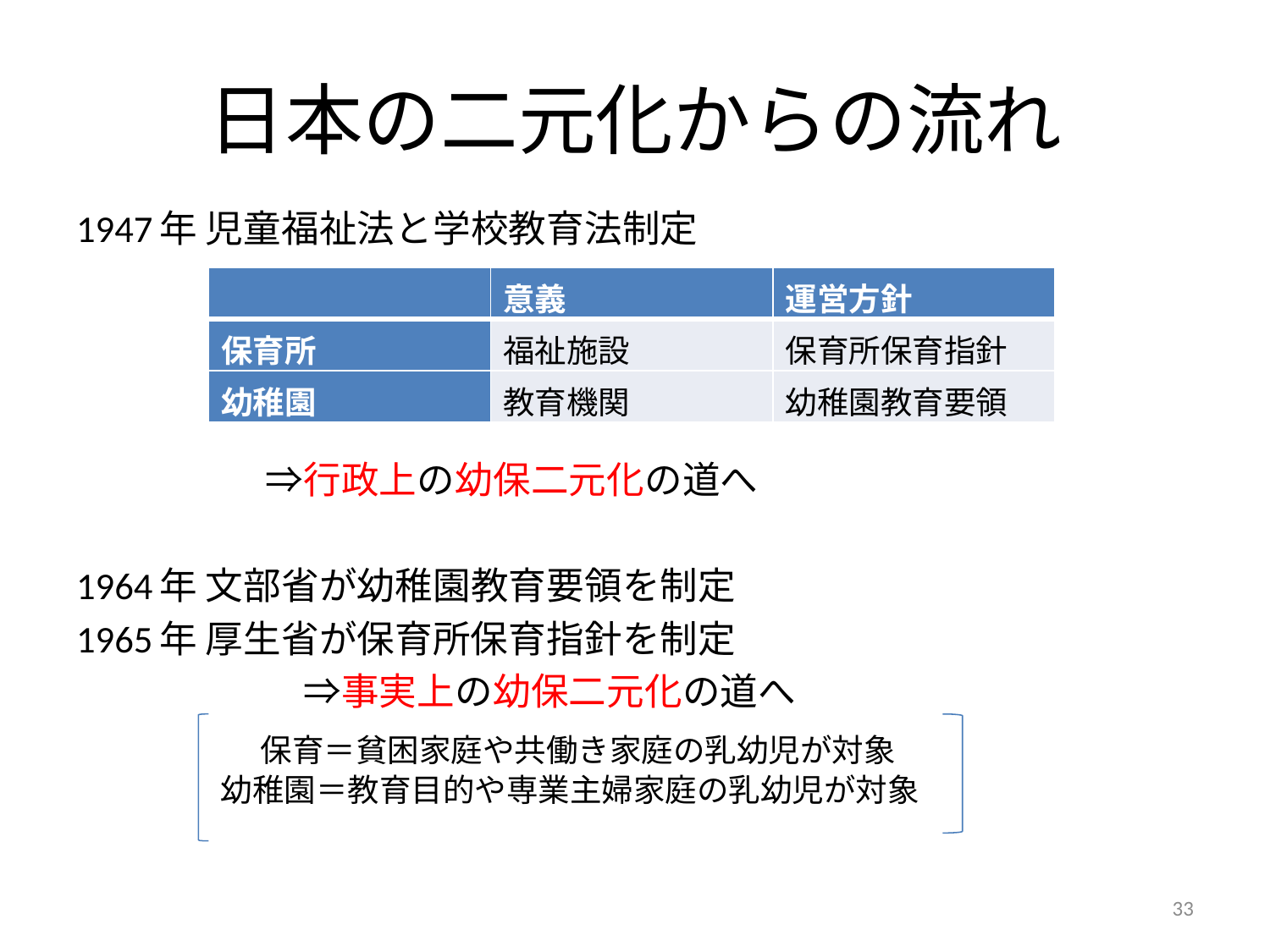

# 日本の二元化からの流れ
1947年 児童福祉法と学校教育法制定

　　　　　⇒行政上の幼保二元化の道へ

1964年 文部省が幼稚園教育要領を制定
1965年 厚生省が保育所保育指針を制定
　　　　　　⇒事実上の幼保二元化の道へ

|  | 意義 | 運営方針 |
| --- | --- | --- |
| 保育所 | 福祉施設 | 保育所保育指針 |
| 幼稚園 | 教育機関 | 幼稚園教育要領 |

保育＝貧困家庭や共働き家庭の乳幼児が対象
幼稚園＝教育目的や専業主婦家庭の乳幼児が対象
33